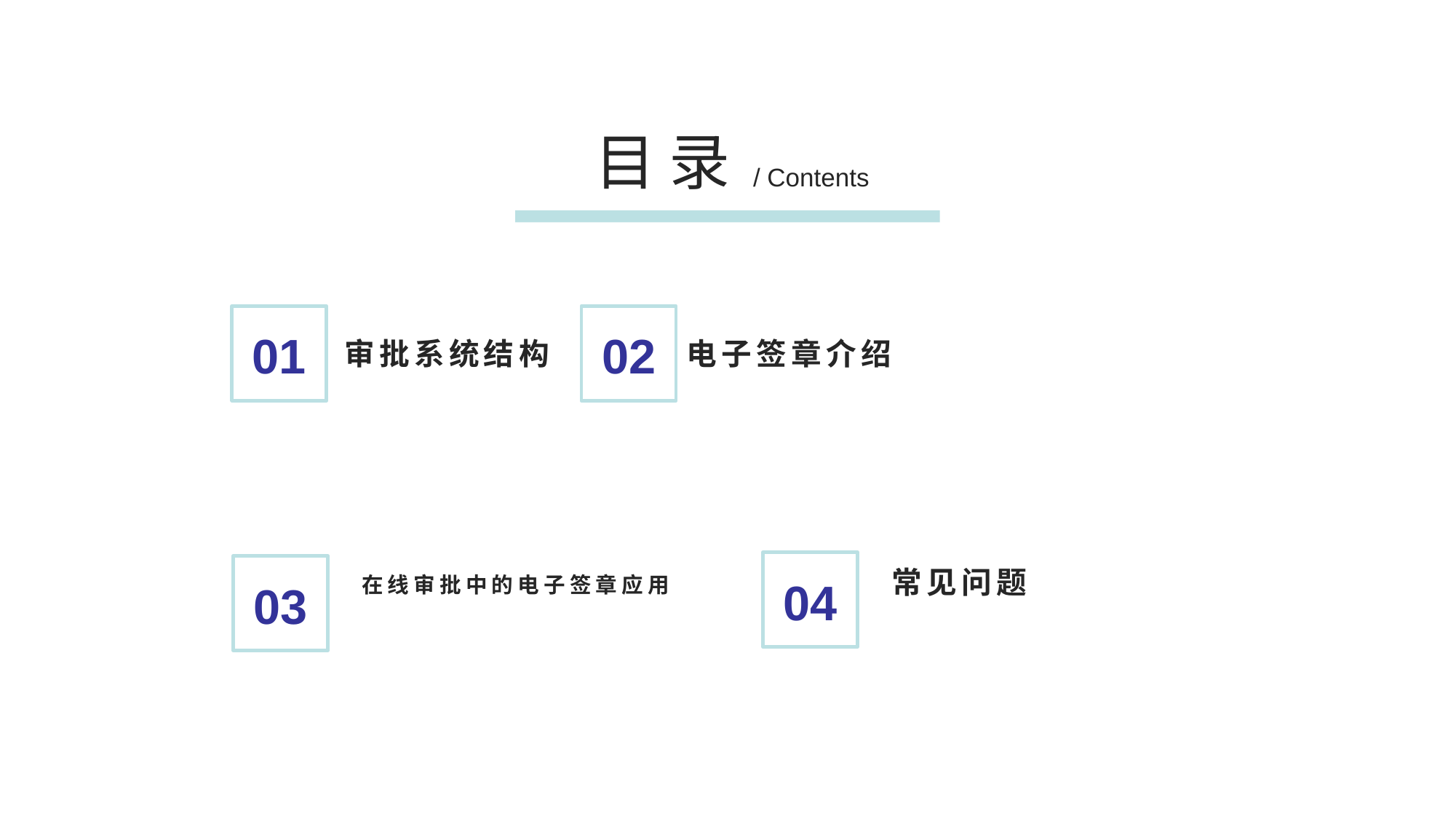

目 录
/ Contents

01
02
审批系统结构
电子签章介绍
常见问题

在线审批中的电子签章应用

04
03